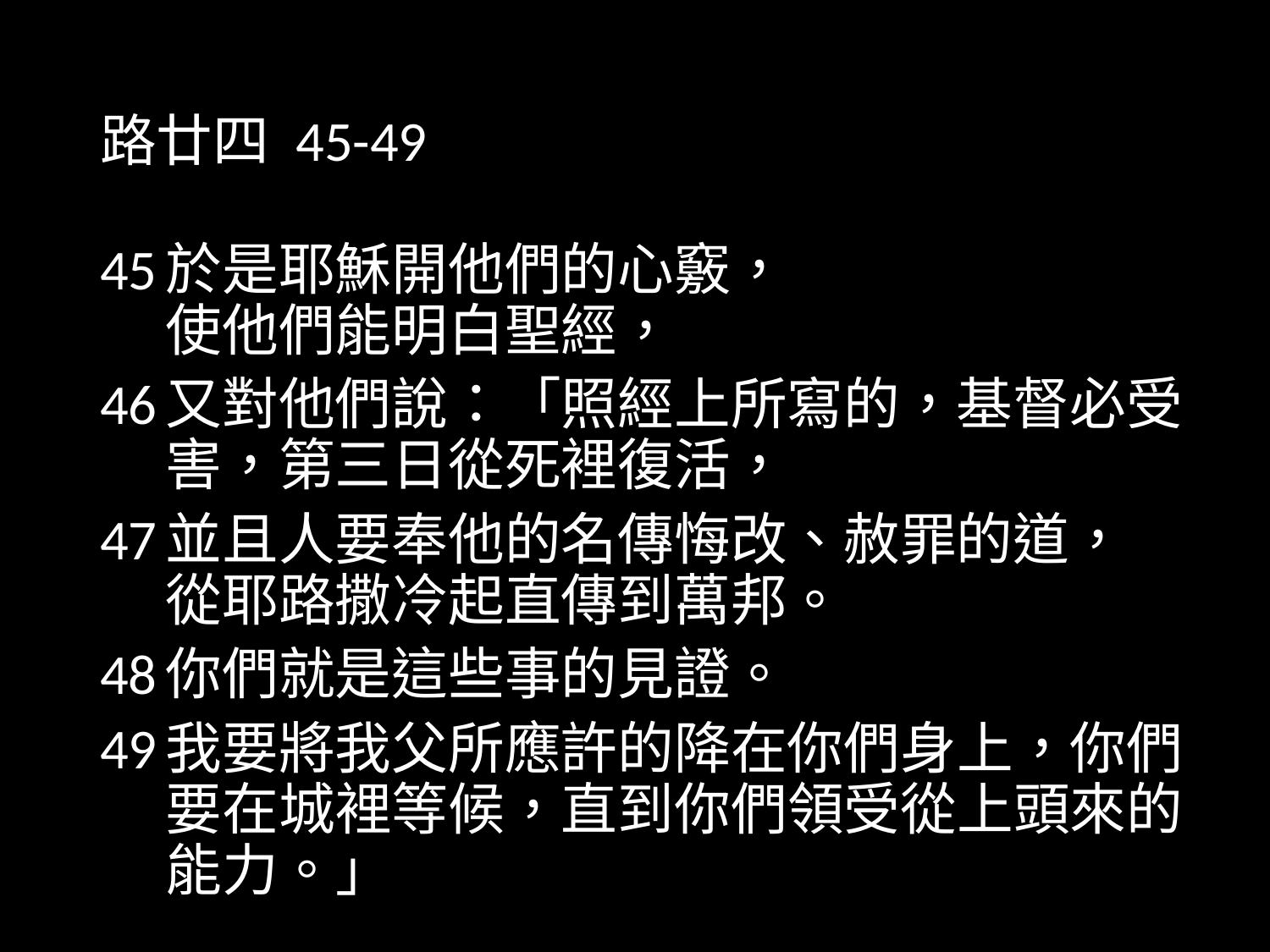

# 路廿四 45-49
45	於是耶穌開他們的心竅，
使他們能明白聖經，
46	又對他們說：「照經上所寫的，基督必受害，第三日從死裡復活，
47	並且人要奉他的名傳悔改、赦罪的道，
從耶路撒冷起直傳到萬邦。
48	你們就是這些事的見證。
49	我要將我父所應許的降在你們身上，你們要在城裡等候，直到你們領受從上頭來的能力。」